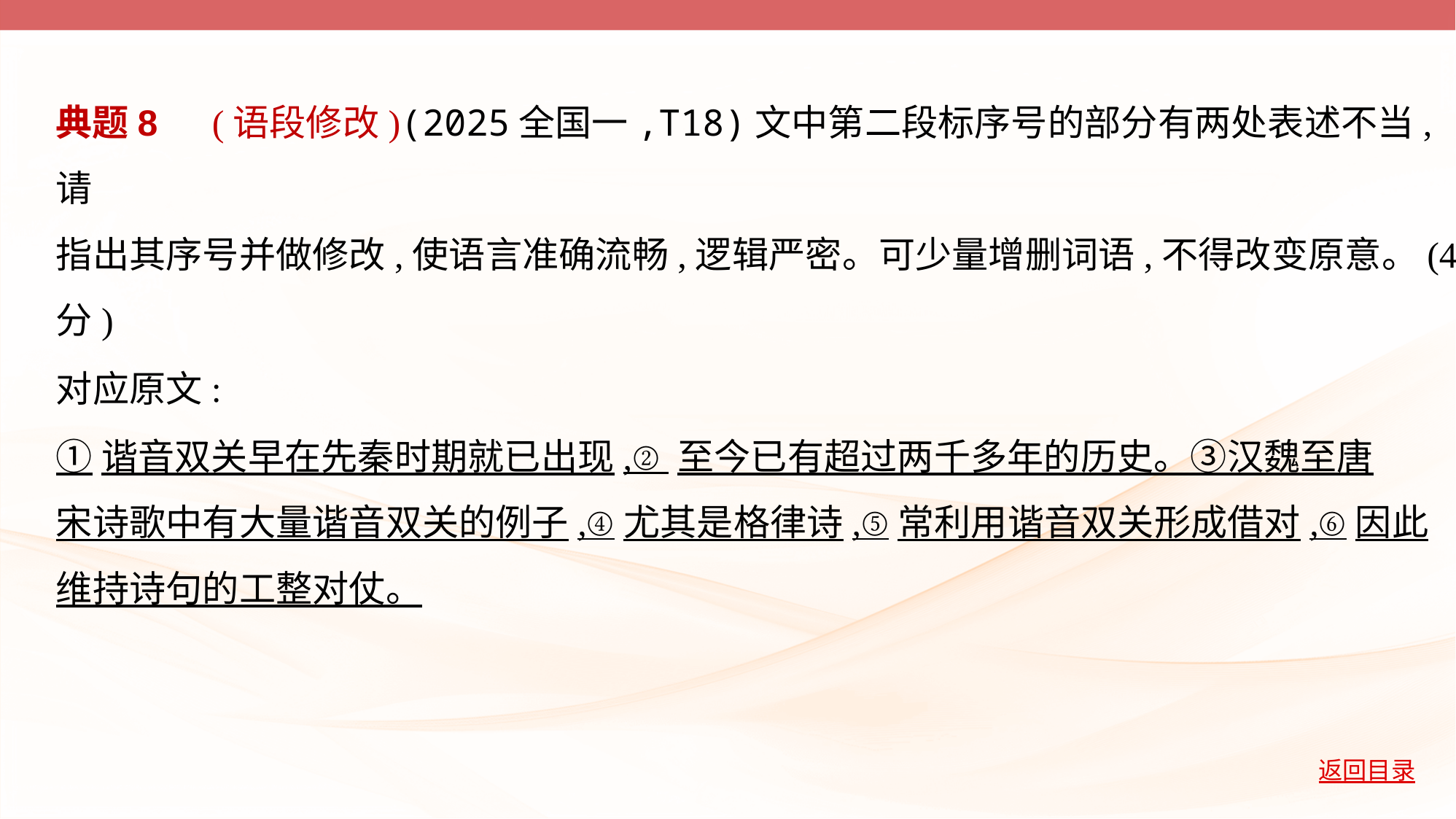

典题8　(语段修改)(2025全国一,T18)文中第二段标序号的部分有两处表述不当,请
指出其序号并做修改,使语言准确流畅,逻辑严密。可少量增删词语,不得改变原意。(4
分)
对应原文:
①谐音双关早在先秦时期就已出现,②至今已有超过两千多年的历史。③汉魏至唐
宋诗歌中有大量谐音双关的例子,④尤其是格律诗,⑤常利用谐音双关形成借对,⑥因此
维持诗句的工整对仗。